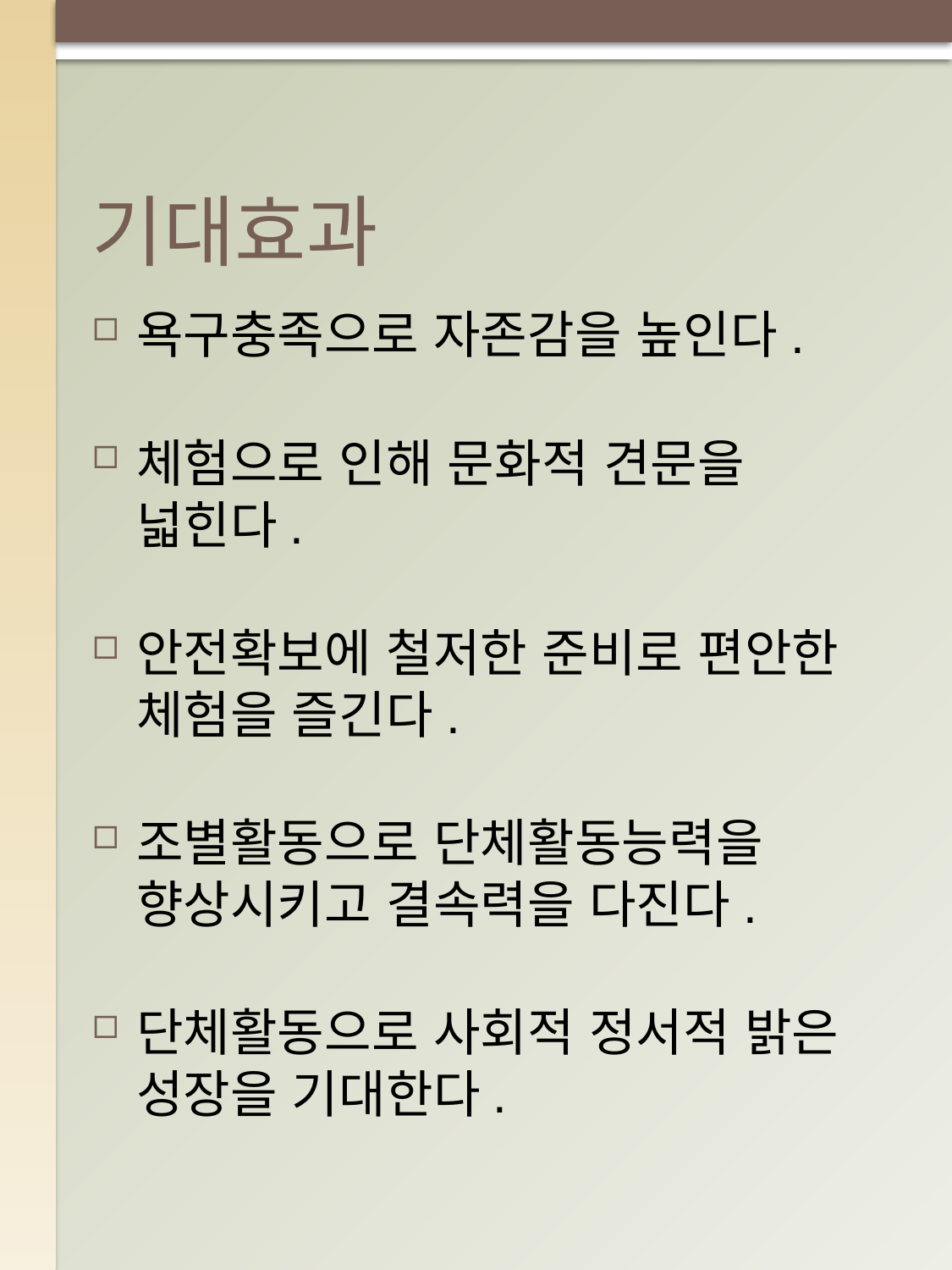

# 기대효과
욕구충족으로 자존감을 높인다.

체험으로 인해 문화적 견문을 넓힌다.

안전확보에 철저한 준비로 편안한 체험을 즐긴다.

조별활동으로 단체활동능력을 향상시키고 결속력을 다진다.

단체활동으로 사회적 정서적 밝은 성장을 기대한다.